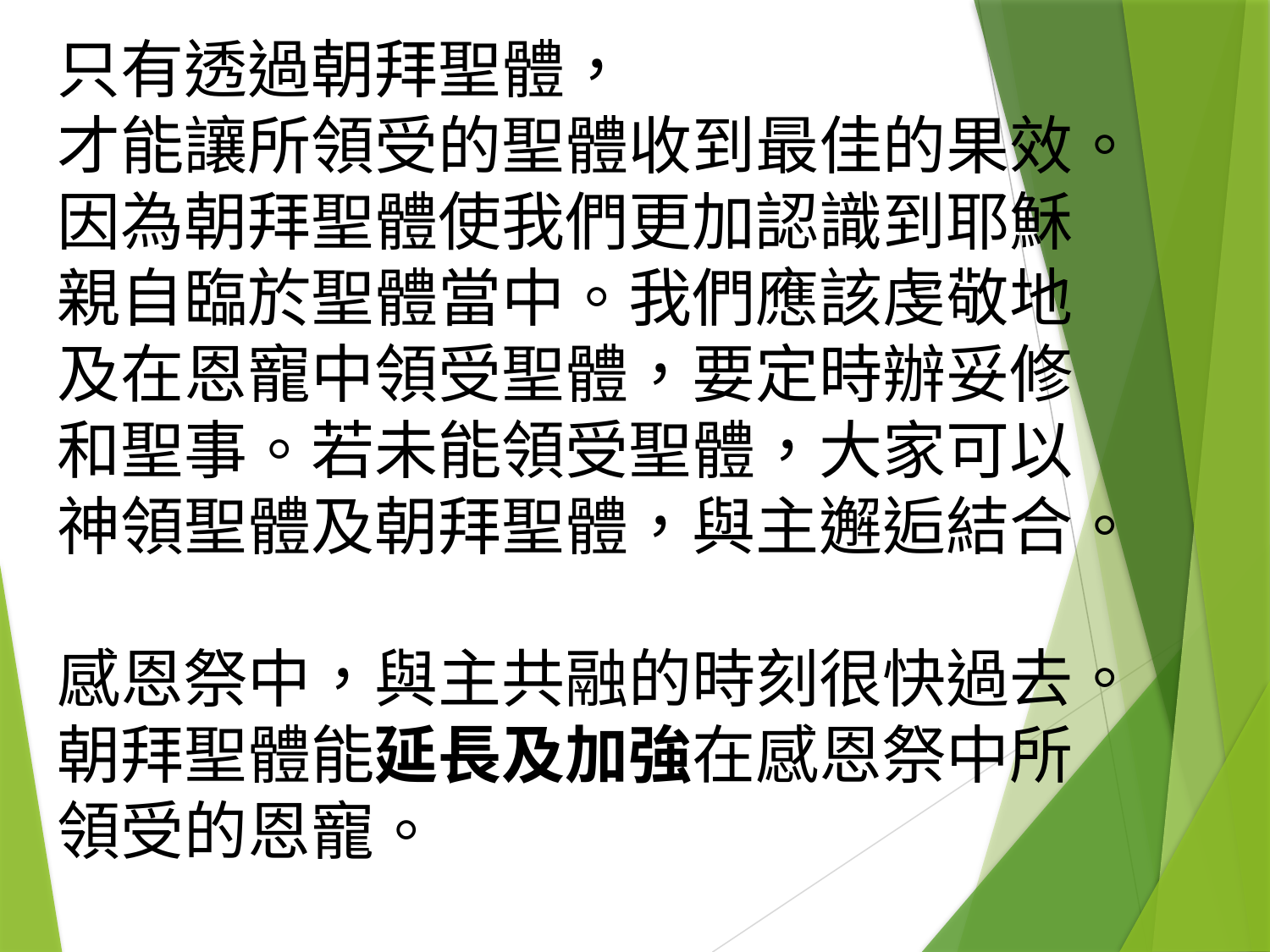

只有透過朝拜聖體，
才能讓所領受的聖體收到最佳的果效。因為朝拜聖體使我們更加認識到耶穌親自臨於聖體當中。我們應該虔敬地及在恩寵中領受聖體，要定時辦妥修和聖事。若未能領受聖體，大家可以神領聖體及朝拜聖體，與主邂逅結合。

感恩祭中，與主共融的時刻很快過去。朝拜聖體能延長及加強在感恩祭中所領受的恩寵。